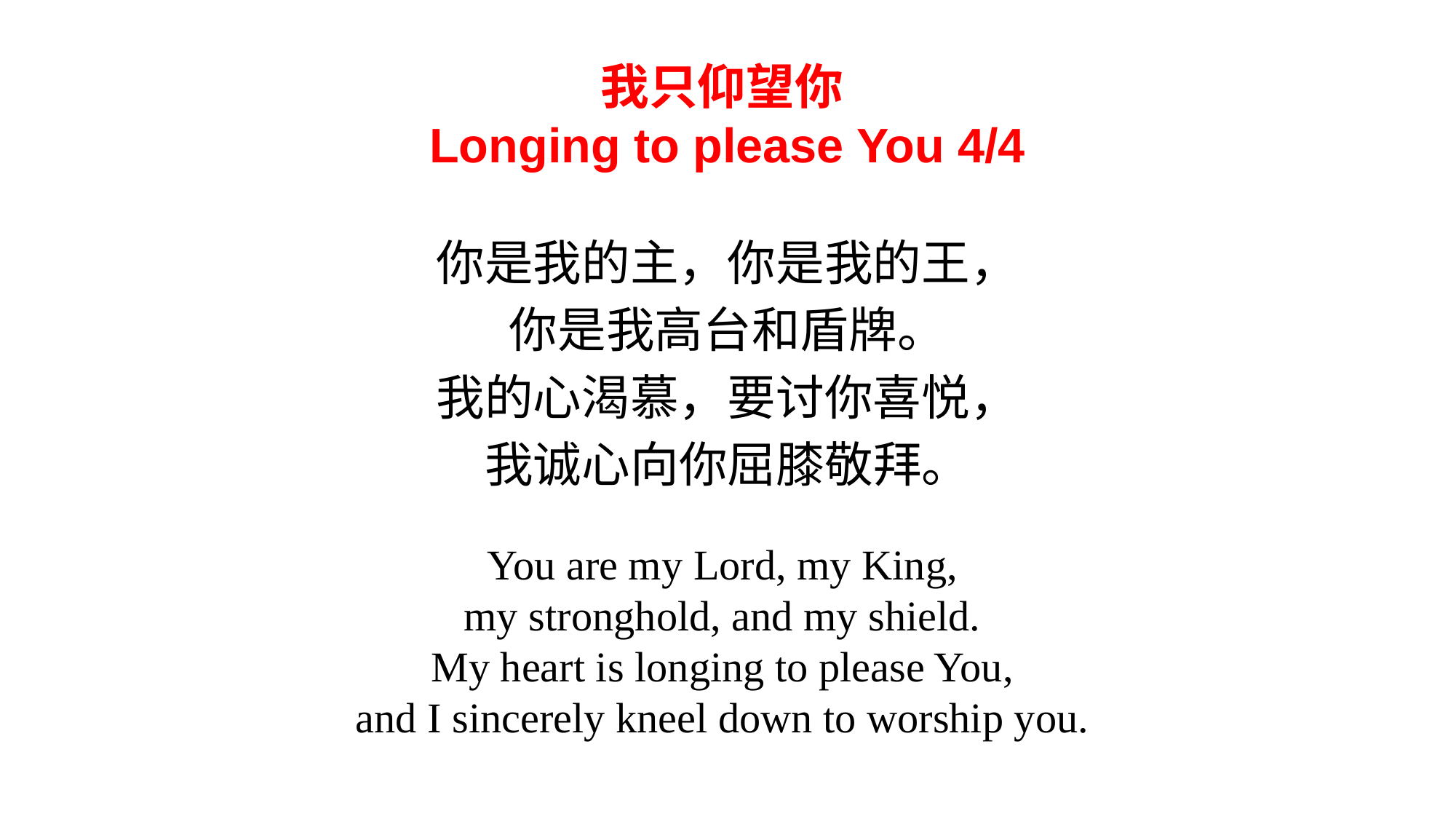

我只仰望你
Longing to please You 4/4
你是我的主，你是我的王，
你是我高台和盾牌。
我的心渴慕，要讨你喜悦，
我诚心向你屈膝敬拜。

You are my Lord, my King,
my stronghold, and my shield.
My heart is longing to please You,
and I sincerely kneel down to worship you.